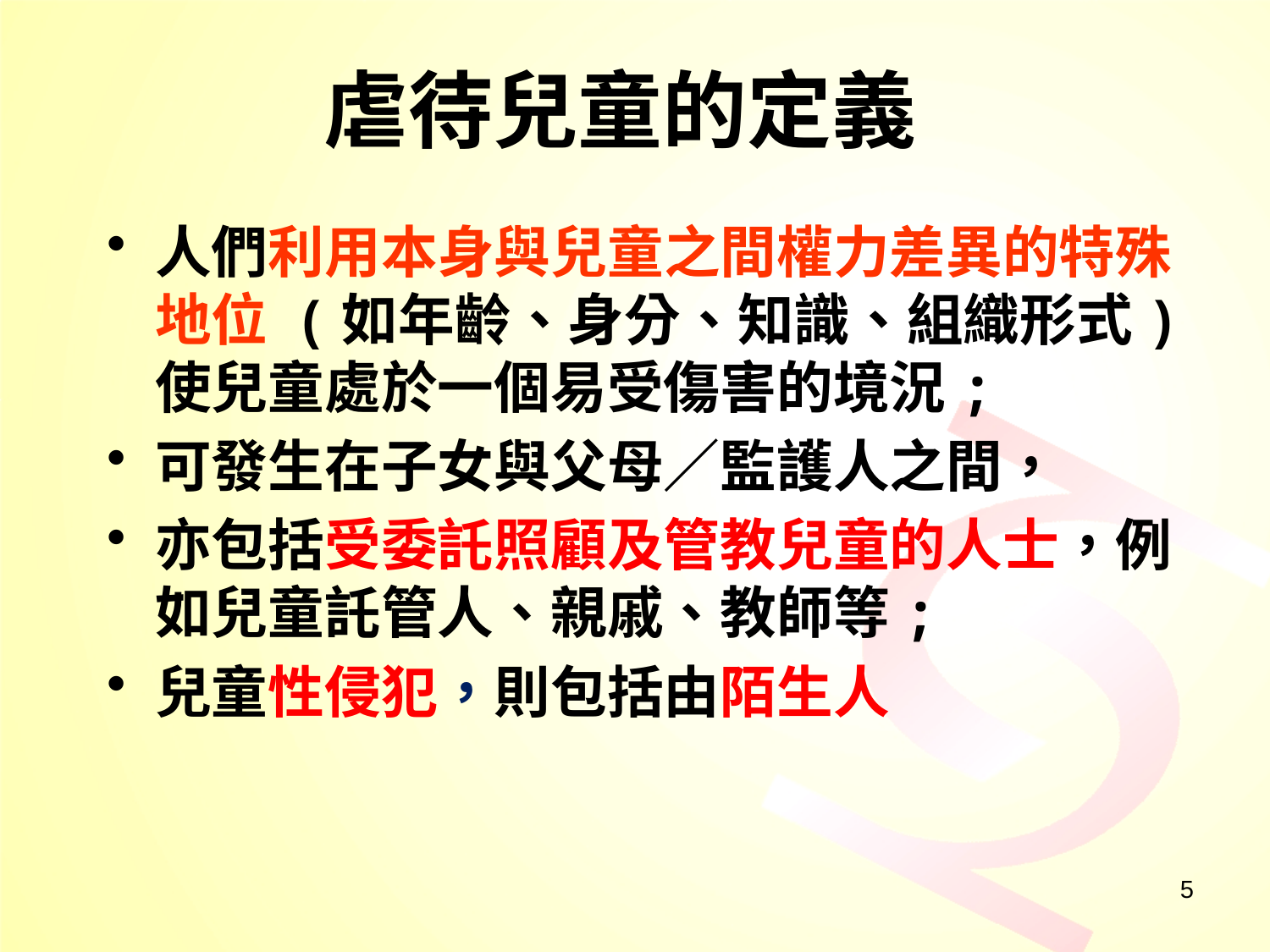

# 虐待兒童的定義
人們利用本身與兒童之間權力差異的特殊地位 (如年齡、身分、知識、組織形式) 使兒童處於一個易受傷害的境況;
可發生在子女與父母／監護人之間，
亦包括受委託照顧及管教兒童的人士，例如兒童託管人、親戚、教師等;
兒童性侵犯，則包括由陌生人

5